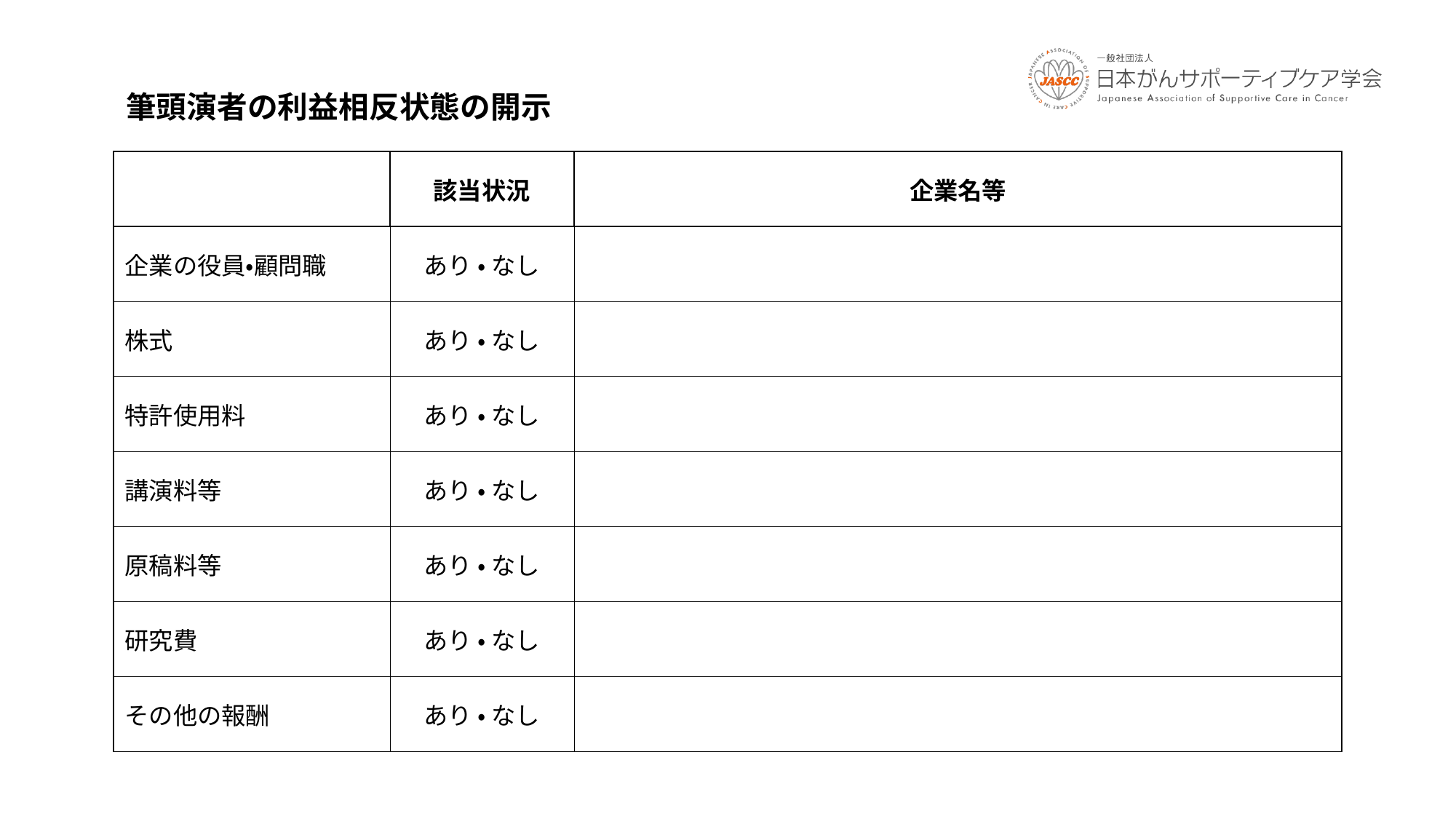

筆頭演者の利益相反状態の開示
|  | 該当状況 | 企業名等 |
| --- | --- | --- |
| 企業の役員・顧問職 | あり ・ なし |  |
| 株式 | あり ・ なし |  |
| 特許使用料 | あり ・ なし |  |
| 講演料等 | あり ・ なし |  |
| 原稿料等 | あり ・ なし |  |
| 研究費 | あり ・ なし |  |
| その他の報酬 | あり ・ なし |  |